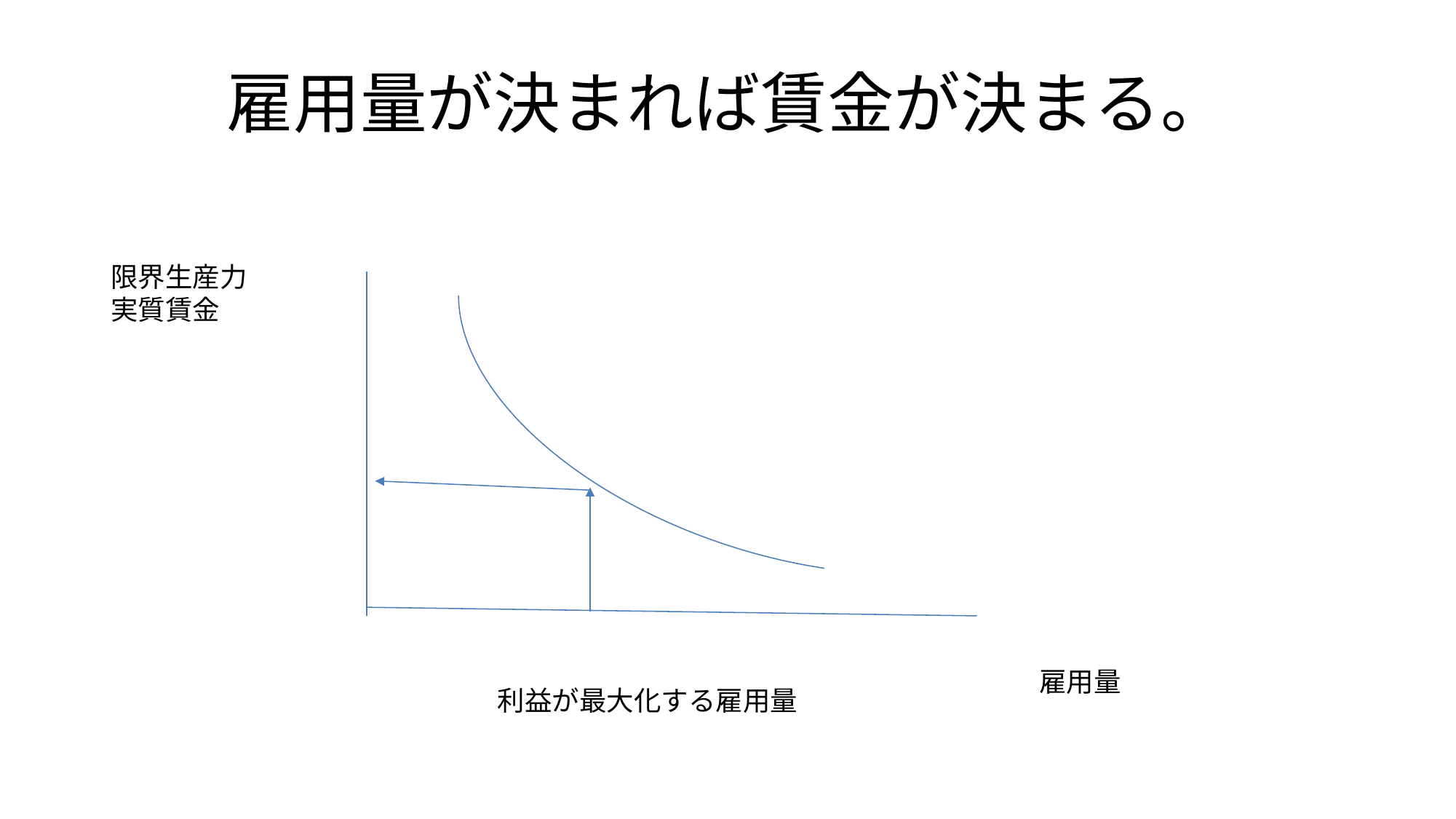

# 雇用量が決まれば賃金が決まる。
限界生産力
実質賃金
雇用量
利益が最大化する雇用量